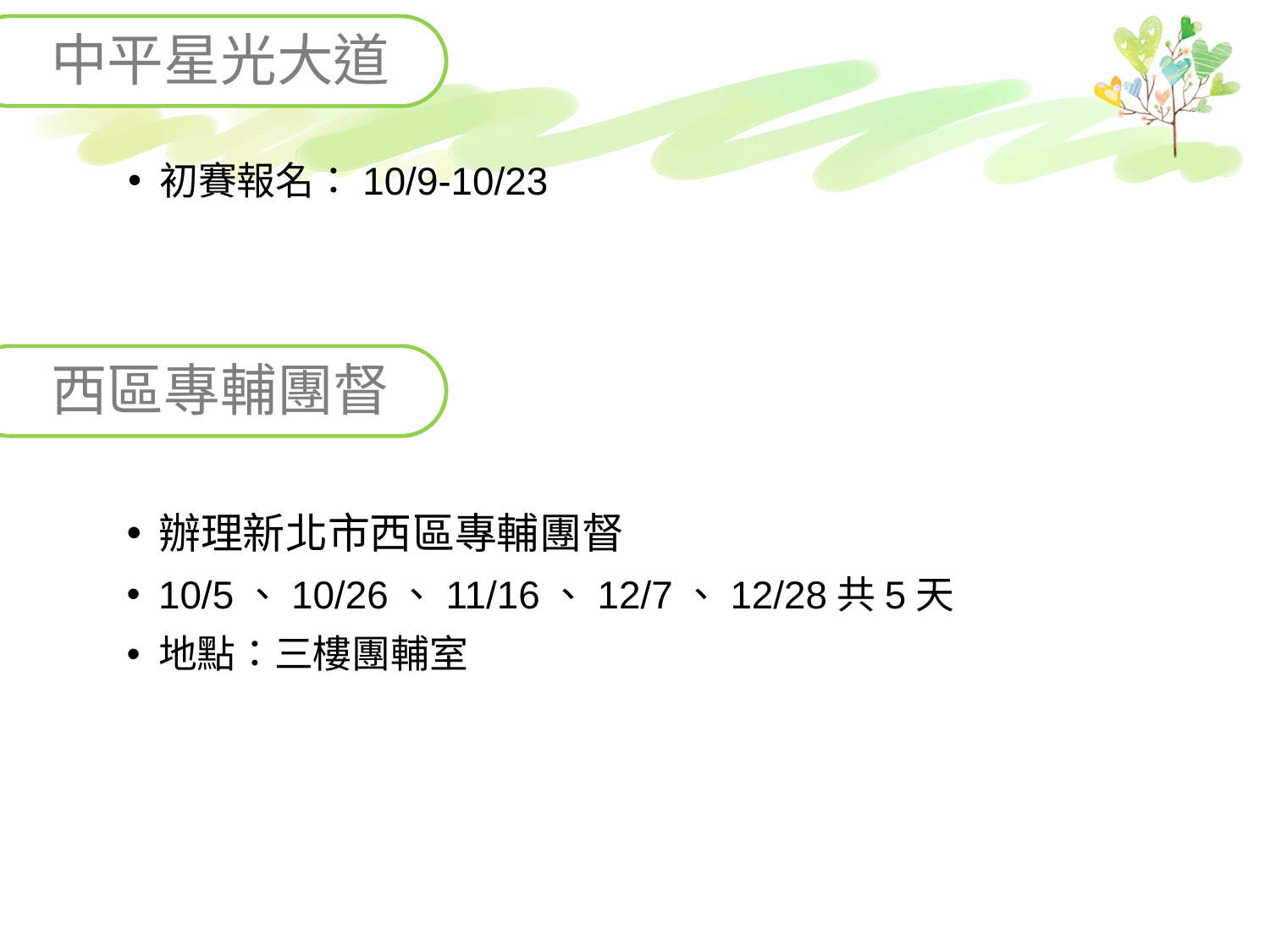

中平星光大道
初賽報名：10/9-10/23

西區專輔團督
辦理新北市西區專輔團督
10/5、10/26、11/16、12/7、12/28共5天
地點：三樓團輔室